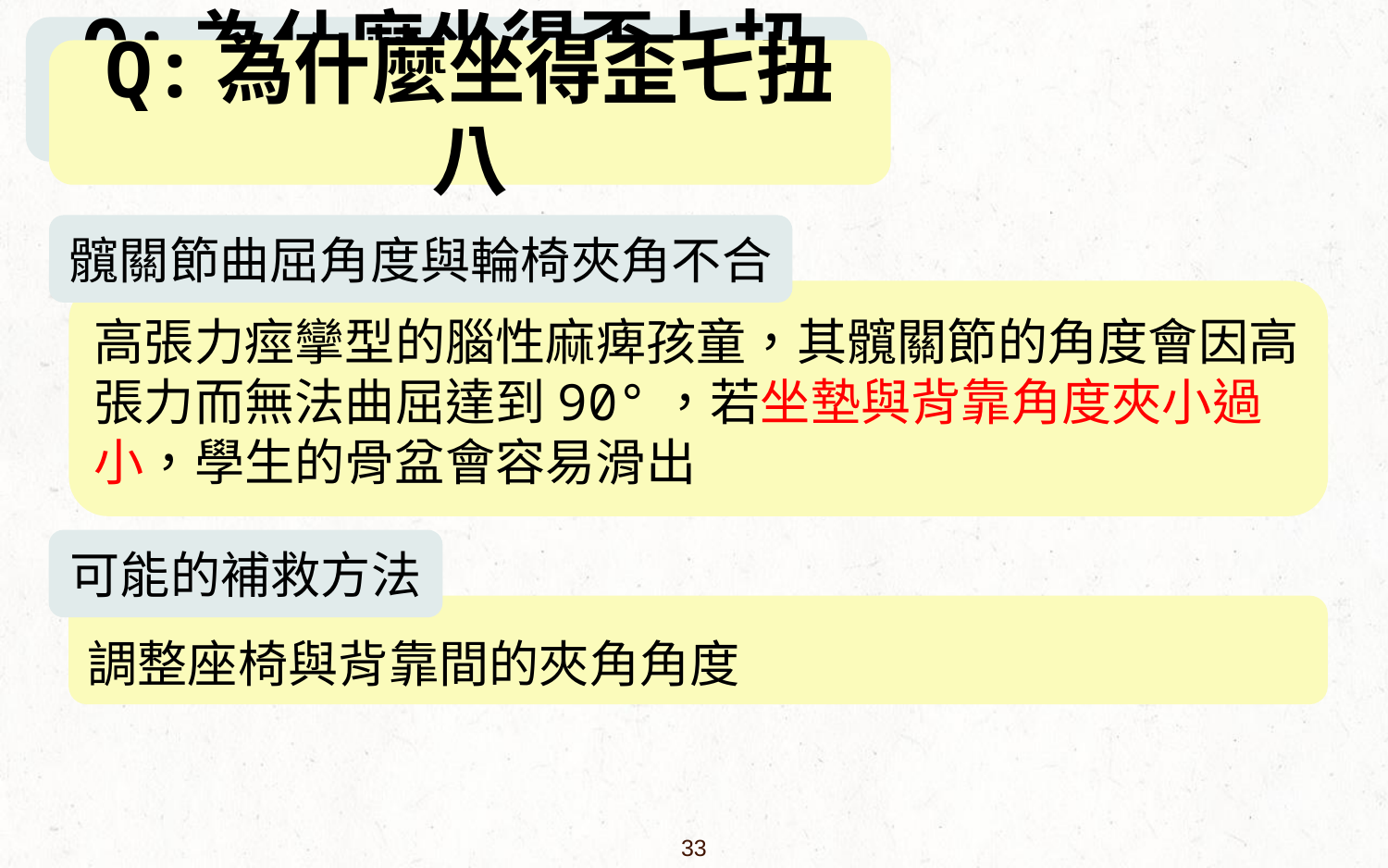

Q:為什麼坐得歪七扭八
Q:為什麼坐得歪七扭八
髖關節曲屈角度與輪椅夾角不合

高張力痙攣型的腦性麻痺孩童，其髖關節的角度會因高張力而無法曲屈達到90°，若坐墊與背靠角度夾小過小，學生的骨盆會容易滑出

可能的補救方法

調整座椅與背靠間的夾角角度
33